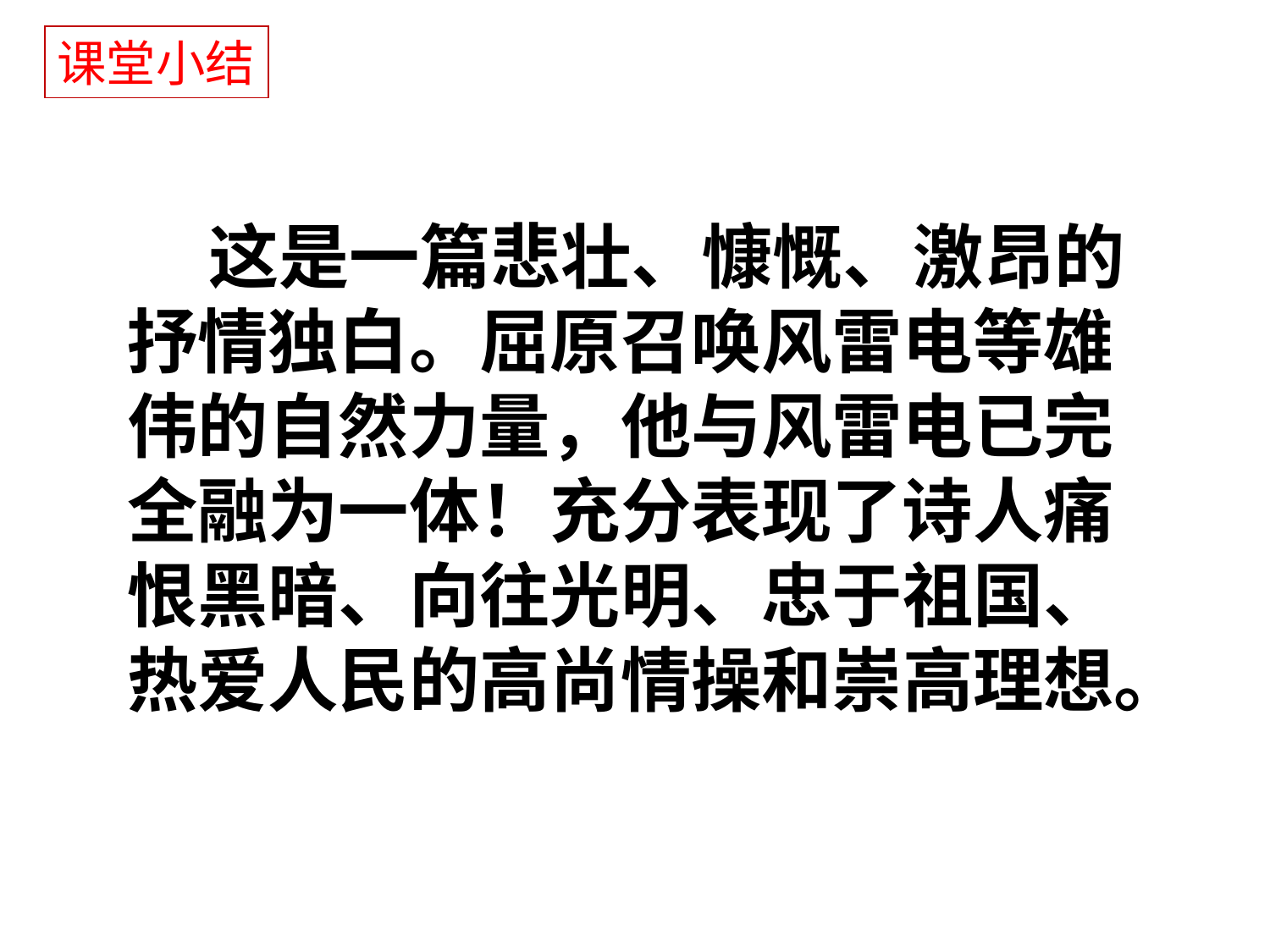

课堂小结
    这是一篇悲壮、慷慨、激昂的抒情独白。屈原召唤风雷电等雄伟的自然力量，他与风雷电已完全融为一体！充分表现了诗人痛恨黑暗、向往光明、忠于祖国、热爱人民的高尚情操和崇高理想。